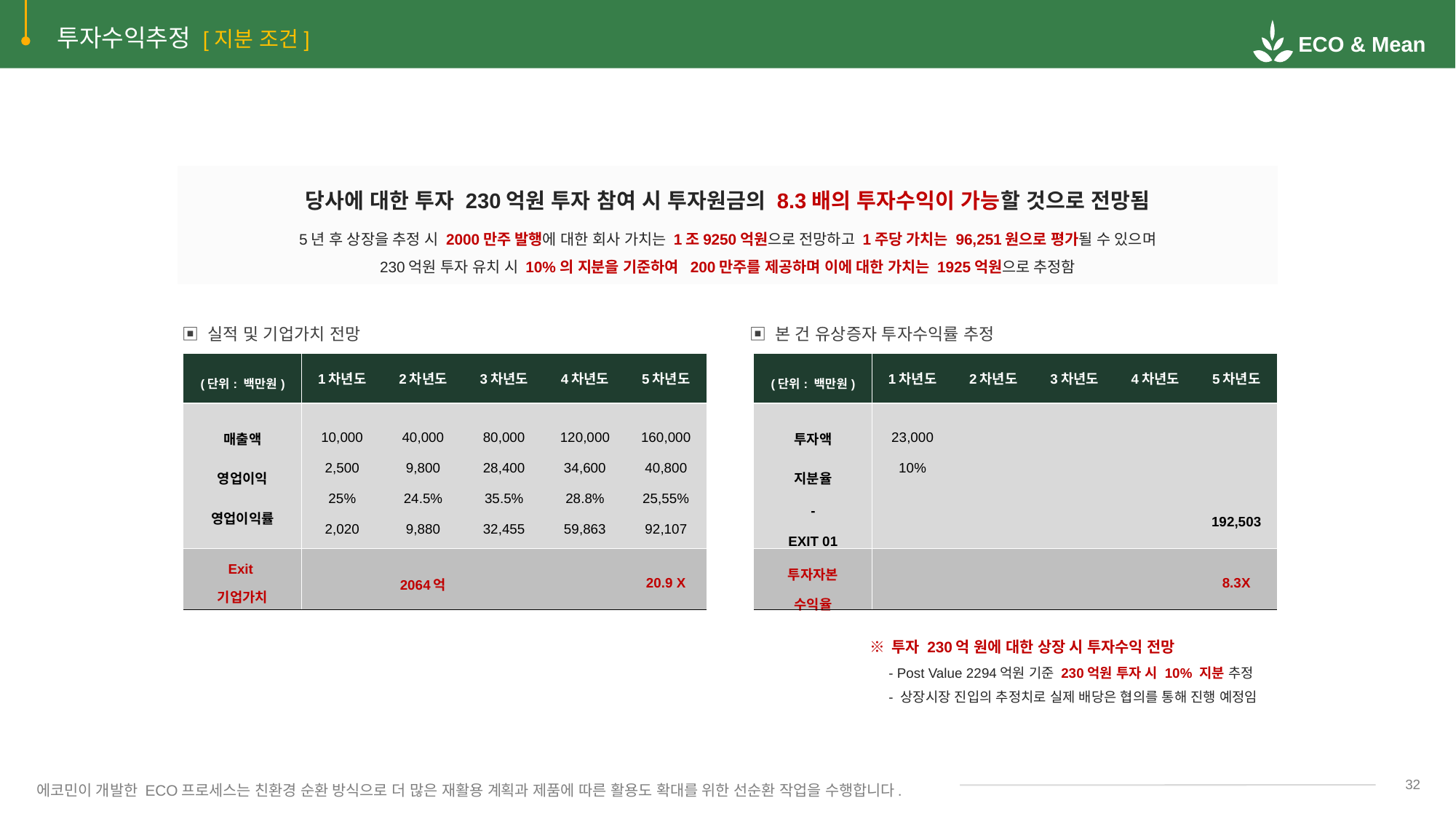

투자수익추정 [지분 조건]
당사에 대한 투자 230억원 투자 참여 시 투자원금의 8.3배의 투자수익이 가능할 것으로 전망됨

5년 후 상장을 추정 시 2000만주 발행에 대한 회사 가치는 1조9250억원으로 전망하고 1주당 가치는 96,251원으로 평가될 수 있으며
230억원 투자 유치 시 10%의 지분을 기준하여  200만주를 제공하며 이에 대한 가치는 1925억원으로 추정함
▣ 실적 및 기업가치 전망
▣ 본 건 유상증자 투자수익률 추정
| (단위: 백만원) | 1차년도 | 2차년도 | 3차년도 | 4차년도 | 5차년도 |
| --- | --- | --- | --- | --- | --- |
| 매출액 영업이익 영업이익률 당기순이익 | 10,000 2,500 25% 2,020 | 40,000 9,800 24.5% 9,880 | 80,000 28,400 35.5% 32,455 | 120,000 34,600 28.8% 59,863 | 160,000 40,800 25,55% 92,107 |
| Exit 기업가치 |  | 2064억 |  |  | 20.9 X |
| (단위: 백만원) | 1차년도 | 2차년도 | 3차년도 | 4차년도 | 5차년도 |
| --- | --- | --- | --- | --- | --- |
| 투자액 지분율 - EXIT 01 | 23,000 10% |  |  |  | 192,503 |
| 투자자본 수익율 |  |  |  |  | 8.3X |
※ 투자 230억 원에 대한 상장 시 투자수익 전망
     - Post Value 2294억원 기준 230억원 투자 시 10% 지분 추정
     - 상장시장 진입의 추정치로 실제 배당은 협의를 통해 진행 예정임